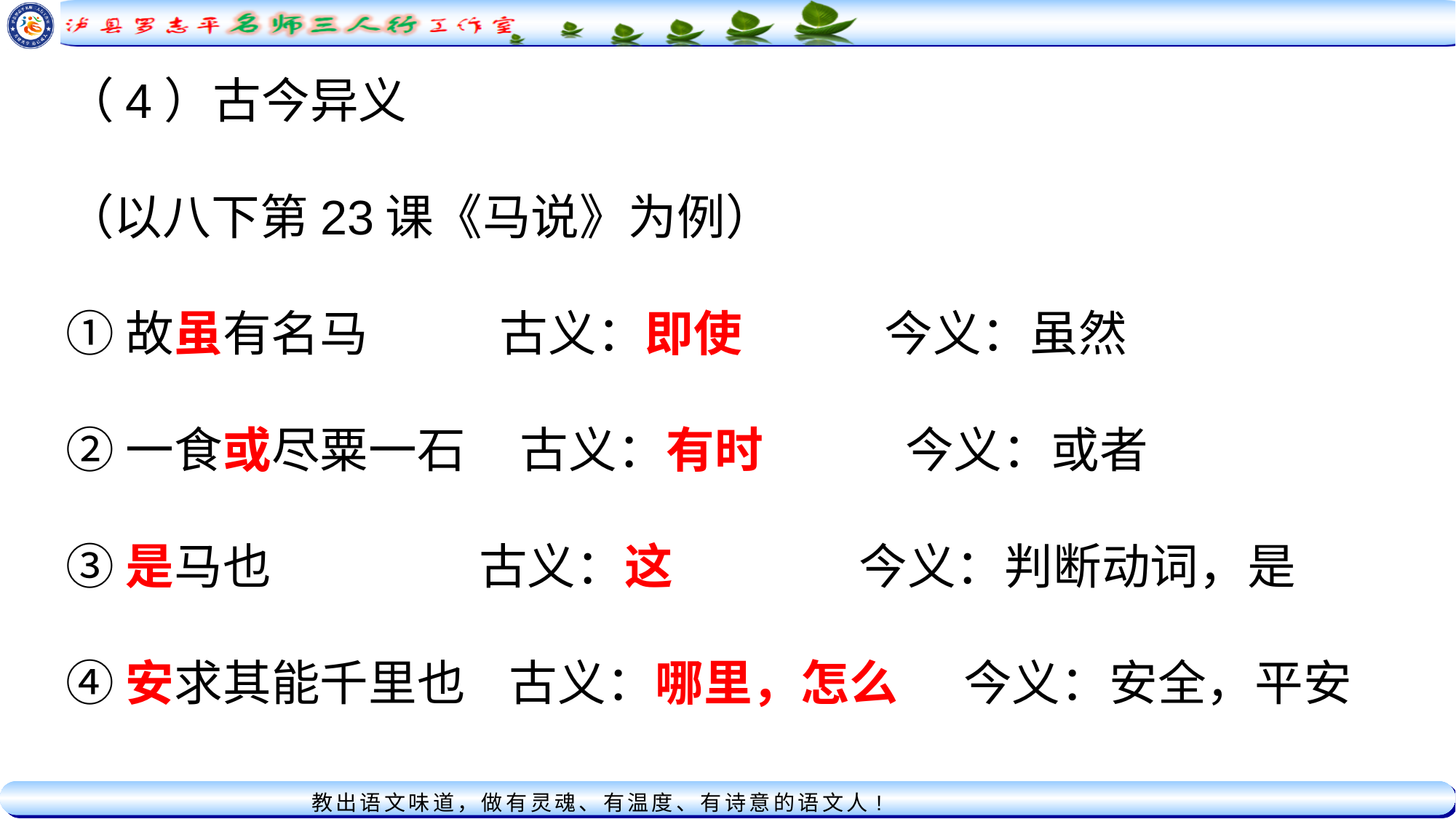

（4）古今异义

（以八下第23课《马说》为例）

①故虽有名马            古义：即使             今义：虽然

②一食或尽粟一石     古义：有时             今义：或者

③是马也                   古义：这                 今义：判断动词，是

④安求其能千里也    古义：哪里，怎么      今义：安全，平安